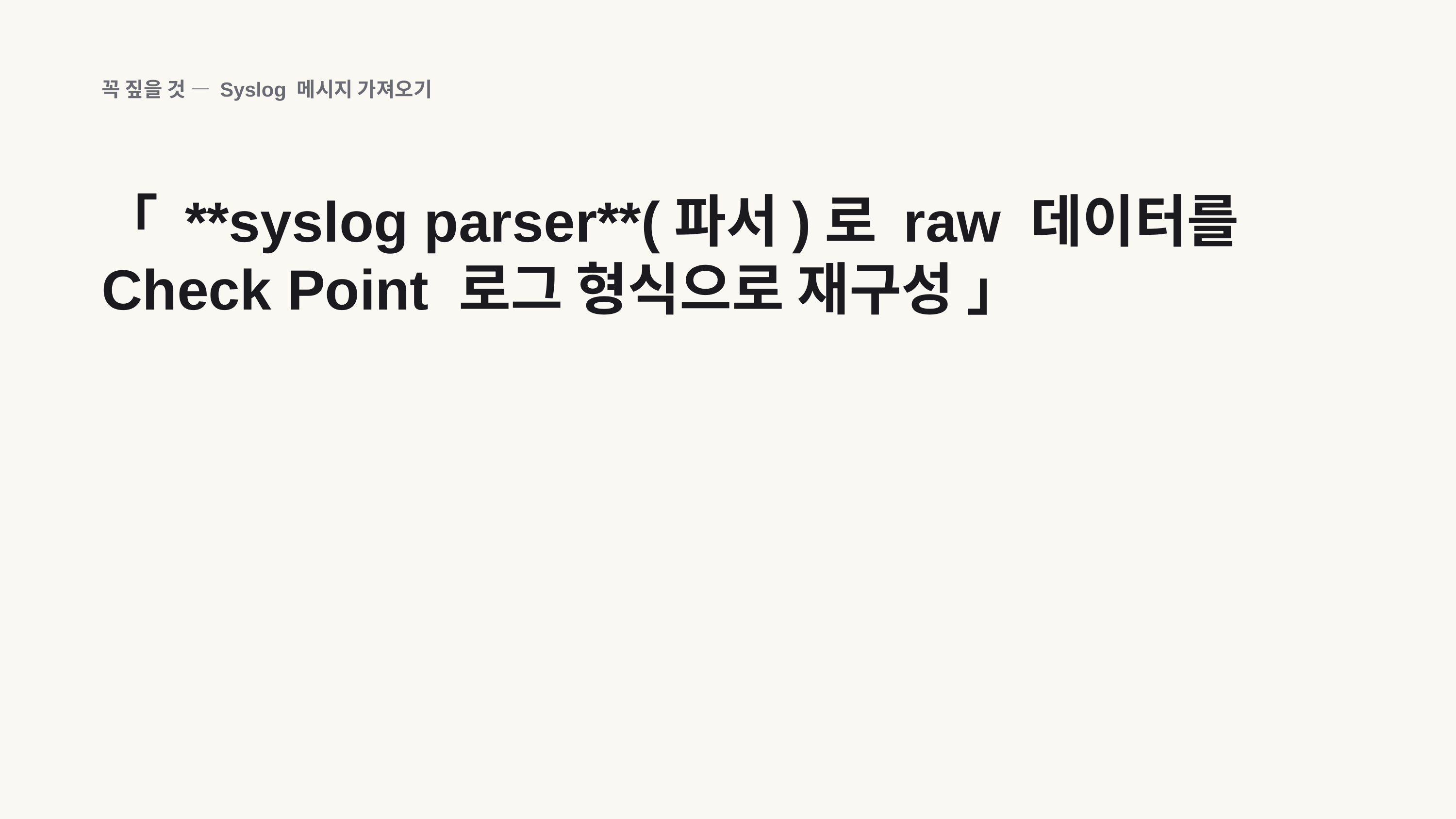

꼭 짚을 것 — Syslog 메시지 가져오기
「 **syslog parser**(파서)로 raw 데이터를 Check Point 로그 형식으로 재구성 」